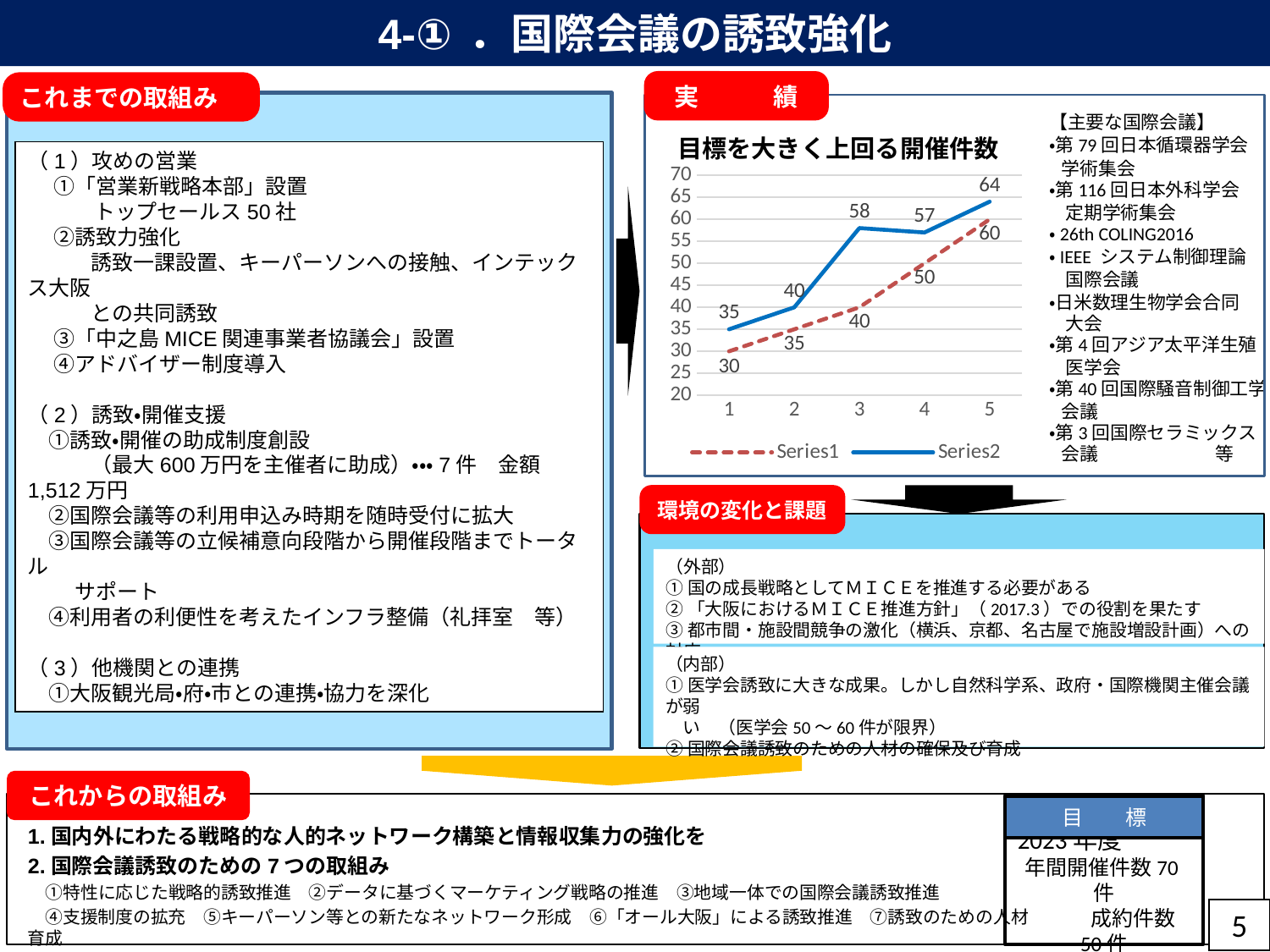

# 4-①．国際会議の誘致強化

実　　　績
これまでの取組み

【主要な国際会議】
・第79回日本循環器学会
  学術集会
・第116回日本外科学会
   定期学術集会
・26th COLING2016
・IEEE システム制御理論
   国際会議
・日米数理生物学会合同
   大会
・第4回アジア太平洋生殖
   医学会
・第40回国際騒音制御工学
  会議
・第3回国際セラミックス
  会議                             等
目標を大きく上回る開催件数
（1）攻めの営業
　 ①「営業新戦略本部」設置
    　　トップセールス50社
　 ②誘致力強化
　　　誘致一課設置、キーパーソンへの接触、インテックス大阪
　　　との共同誘致
　 ③「中之島MICE関連事業者協議会」設置
　 ④アドバイザー制度導入

（2）誘致・開催支援
　①誘致・開催の助成制度創設
　　　（最大600万円を主催者に助成）・・・7件　金額1,512万円
　②国際会議等の利用申込み時期を随時受付に拡大
　③国際会議等の立候補意向段階から開催段階までトータル
　　 サポート
　④利用者の利便性を考えたインフラ整備（礼拝室　等）

（3）他機関との連携
　①大阪観光局・府・市との連携・協力を深化

### Chart

| Category |  |  |
|---|---|---|

環境の変化と課題

（外部）
①国の成長戦略としてＭＩＣＥを推進する必要がある
②「大阪におけるＭＩＣＥ推進方針」（2017.3）での役割を果たす
③都市間・施設間競争の激化（横浜、京都、名古屋で施設増設計画）への対応

（内部）
①医学会誘致に大きな成果。しかし自然科学系、政府・国際機関主催会議が弱
　い　（医学会50～60件が限界）
②国際会議誘致のための人材の確保及び育成
これからの取組み

目　　標
1.国内外にわたる戦略的な人的ネットワーク構築と情報収集力の強化を
2.国際会議誘致のための7つの取組み
　①特性に応じた戦略的誘致推進　②データに基づくマーケティング戦略の推進　③地域一体での国際会議誘致推進
　④支援制度の拡充　⑤キーパーソン等との新たなネットワーク形成　⑥「オール大阪」による誘致推進　⑦誘致のための人材育成

2023年度
年間開催件数70件
　　　成約件数50件
5